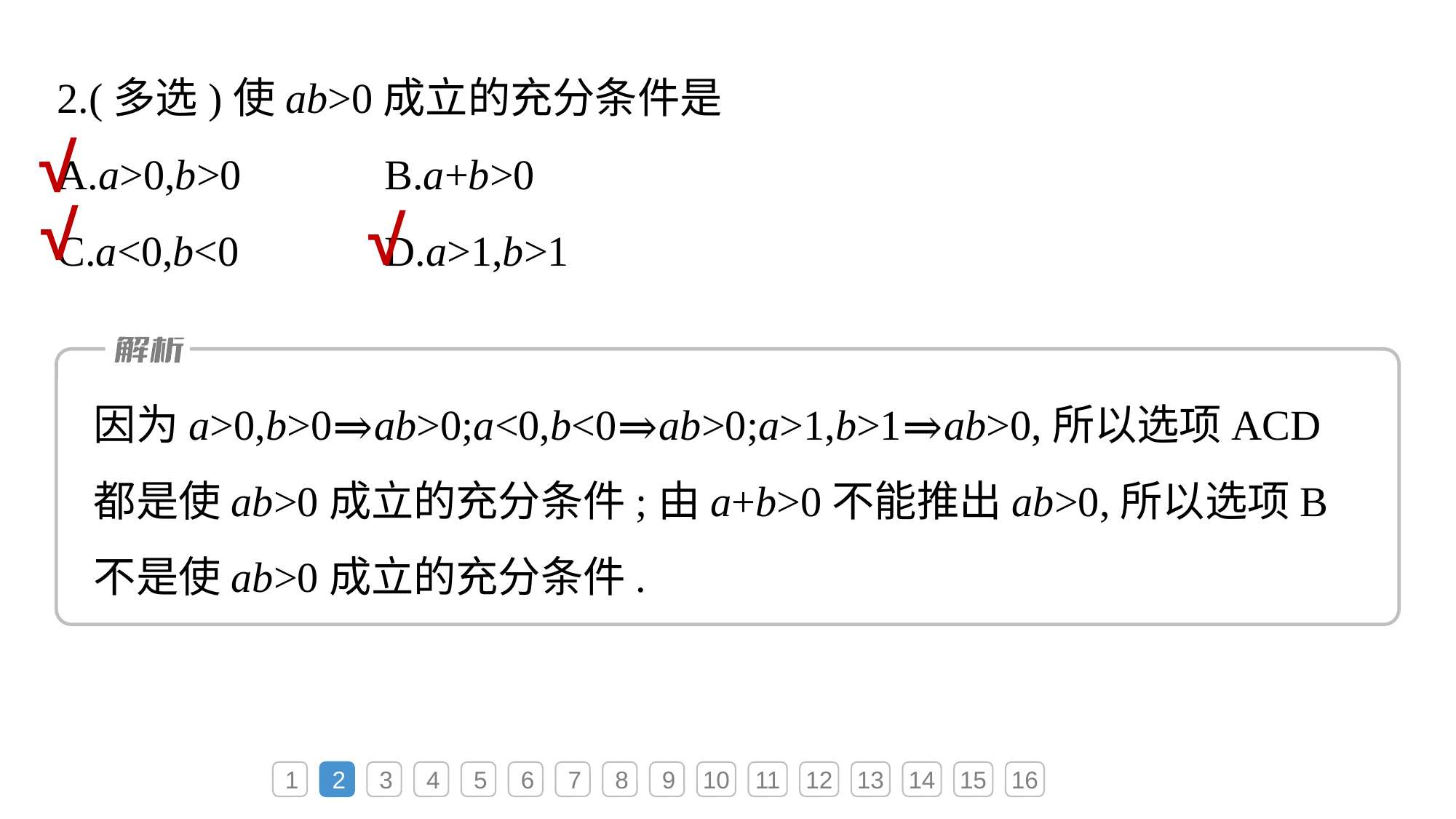

2.(多选)使ab>0成立的充分条件是
A.a>0,b>0		B.a+b>0
C.a<0,b<0		D.a>1,b>1
√
√
√

因为a>0,b>0⇒ab>0;a<0,b<0⇒ab>0;a>1,b>1⇒ab>0,所以选项ACD都是使ab>0成立的充分条件;由a+b>0不能推出ab>0,所以选项B不是使ab>0成立的充分条件.
1
2
3
4
5
6
7
8
9
10
11
12
13
14
15
16